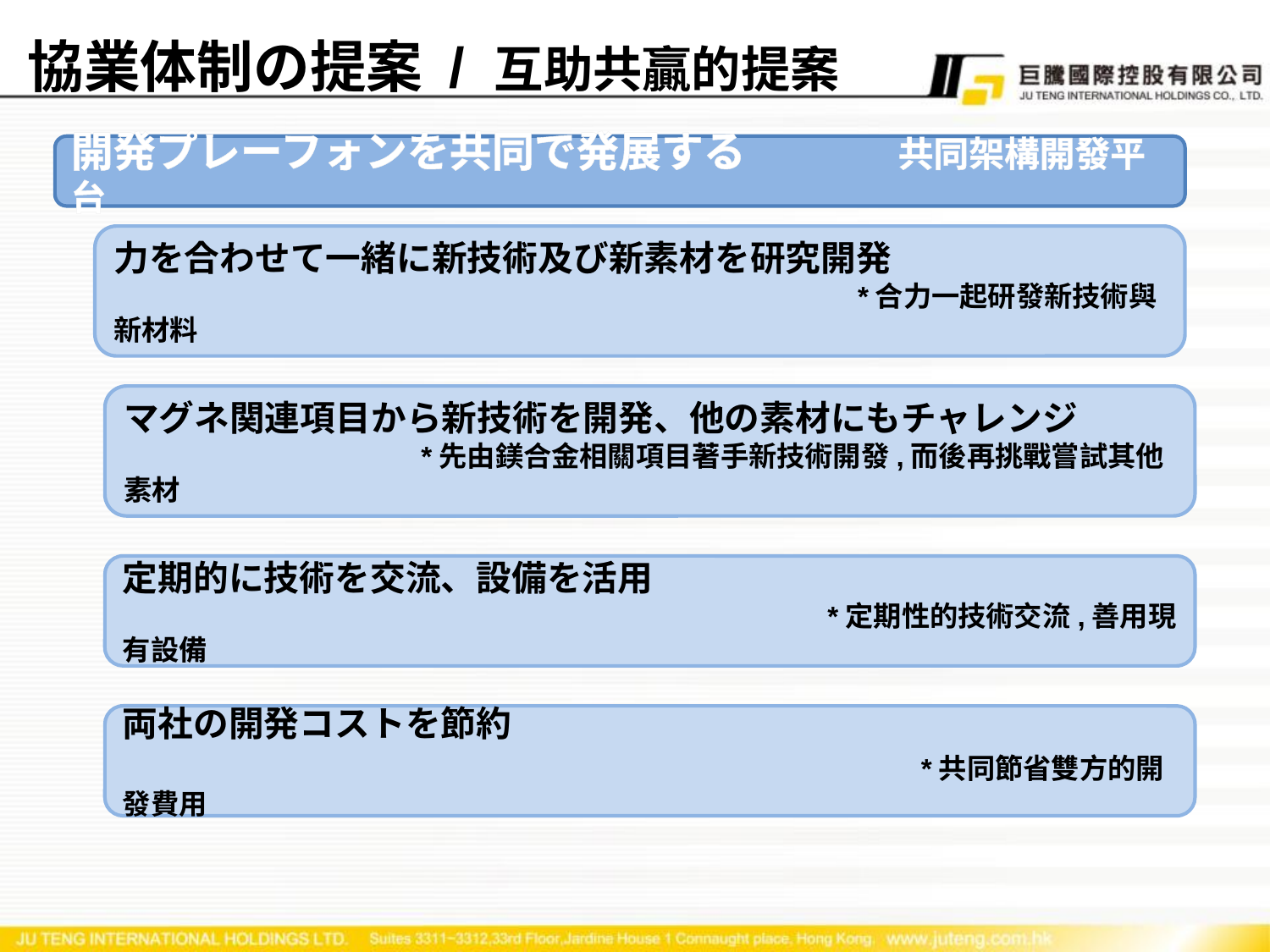

協業体制の提案 / 互助共贏的提案
開発プレーフォンを共同で発展する                共同架構開發平台
力を合わせて一緒に新技術及び新素材を研究開発
                                                                                               *合力一起研發新技術與新材料
マグネ関連項目から新技術を開発、他の素材にもチャレンジ
                                      *先由鎂合金相關項目著手新技術開發,而後再挑戰嘗試其他素材
定期的に技術を交流、設備を活用
                                                                                          *定期性的技術交流,善用現有設備
両社の開発コストを節約
                                                                                  *共同節省雙方的開發費用